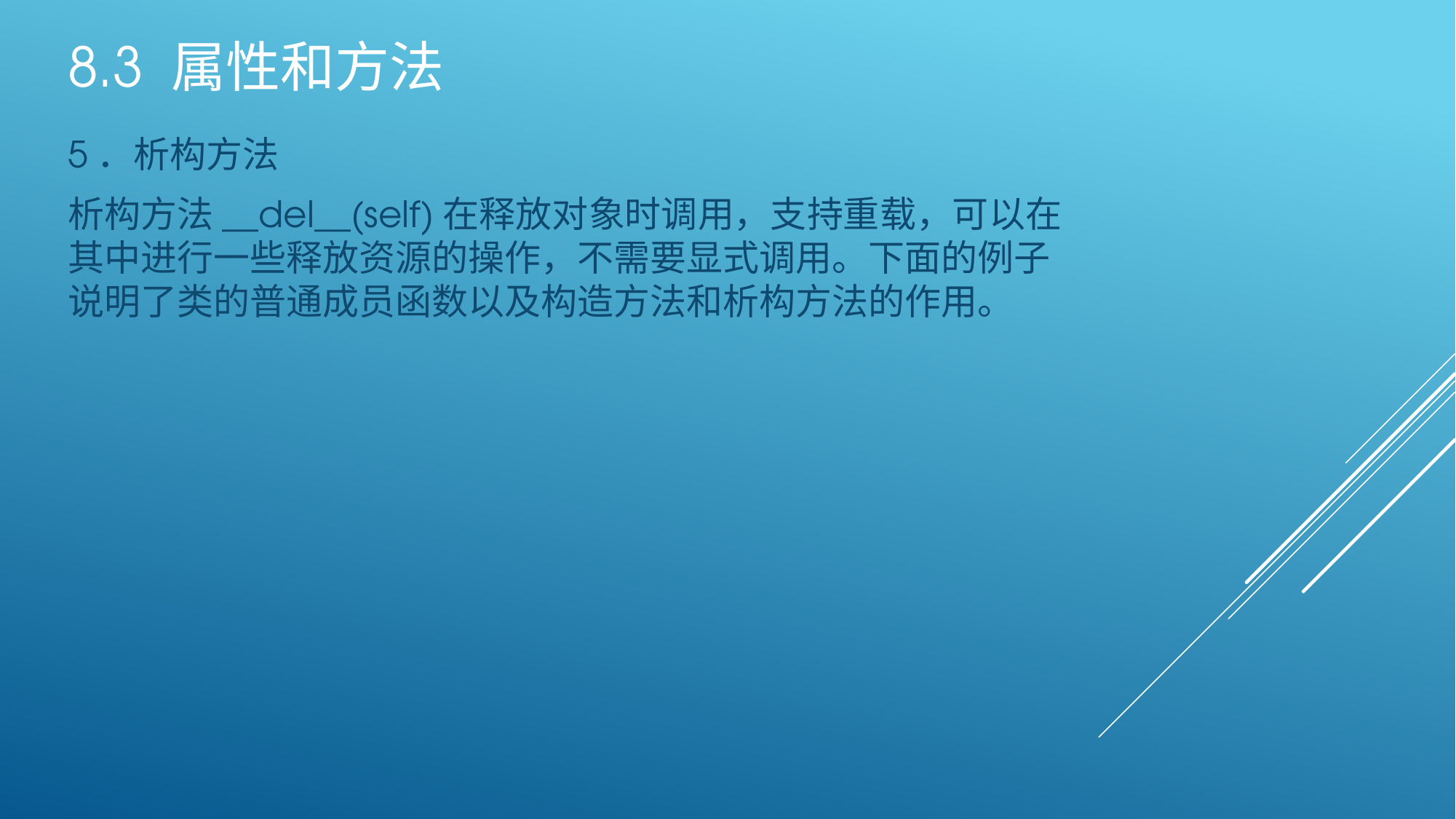

# 8.3 属性和方法
5．析构方法
析构方法__del__(self)在释放对象时调用，支持重载，可以在其中进行一些释放资源的操作，不需要显式调用。下面的例子说明了类的普通成员函数以及构造方法和析构方法的作用。